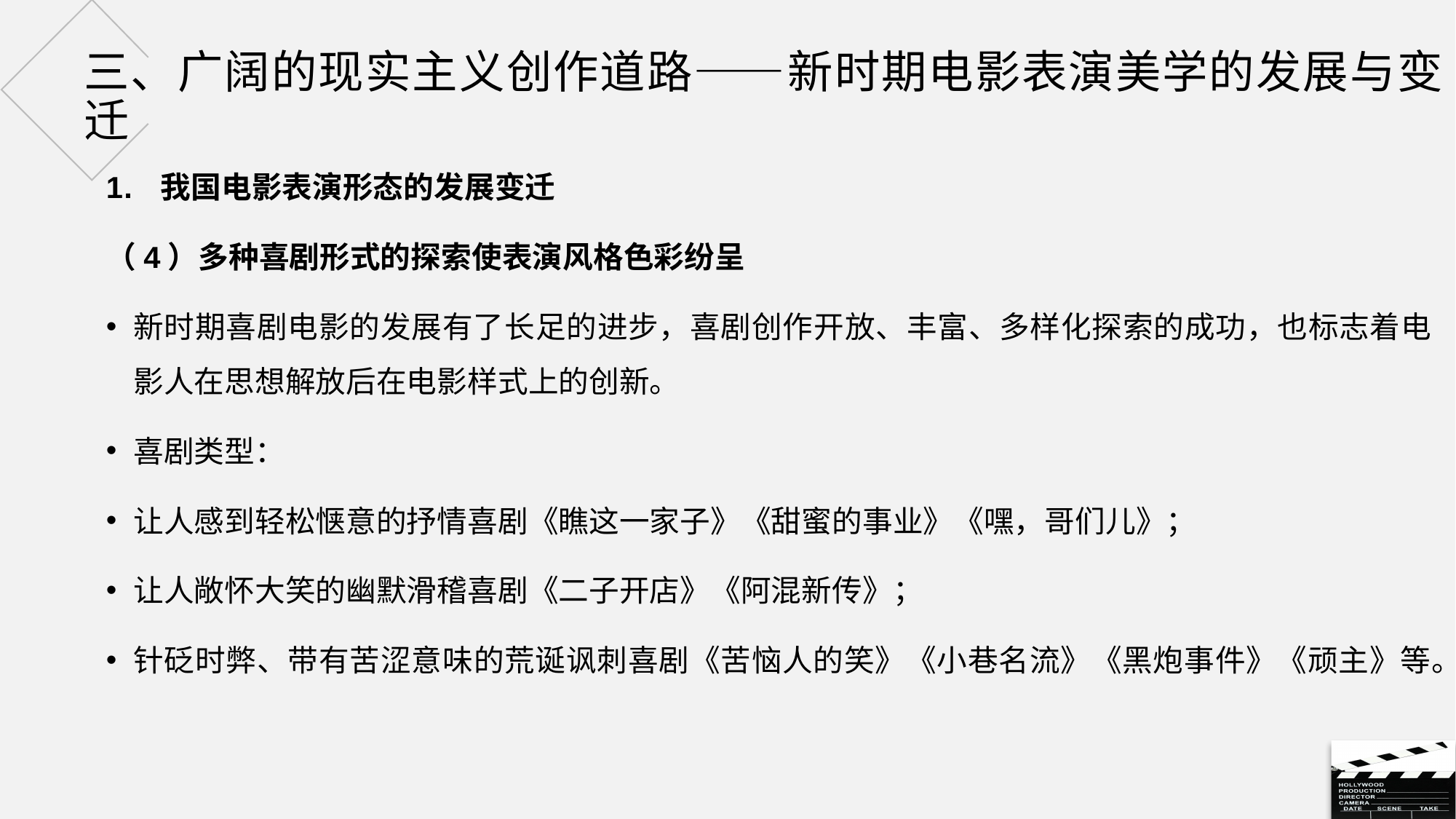

# 三、广阔的现实主义创作道路——新时期电影表演美学的发展与变迁
我国电影表演形态的发展变迁
（4）多种喜剧形式的探索使表演风格色彩纷呈
新时期喜剧电影的发展有了长足的进步，喜剧创作开放、丰富、多样化探索的成功，也标志着电影人在思想解放后在电影样式上的创新。
喜剧类型：
让人感到轻松惬意的抒情喜剧《瞧这一家子》《甜蜜的事业》《嘿，哥们儿》；
让人敞怀大笑的幽默滑稽喜剧《二子开店》《阿混新传》；
针砭时弊、带有苦涩意味的荒诞讽刺喜剧《苦恼人的笑》《小巷名流》《黑炮事件》《顽主》等。